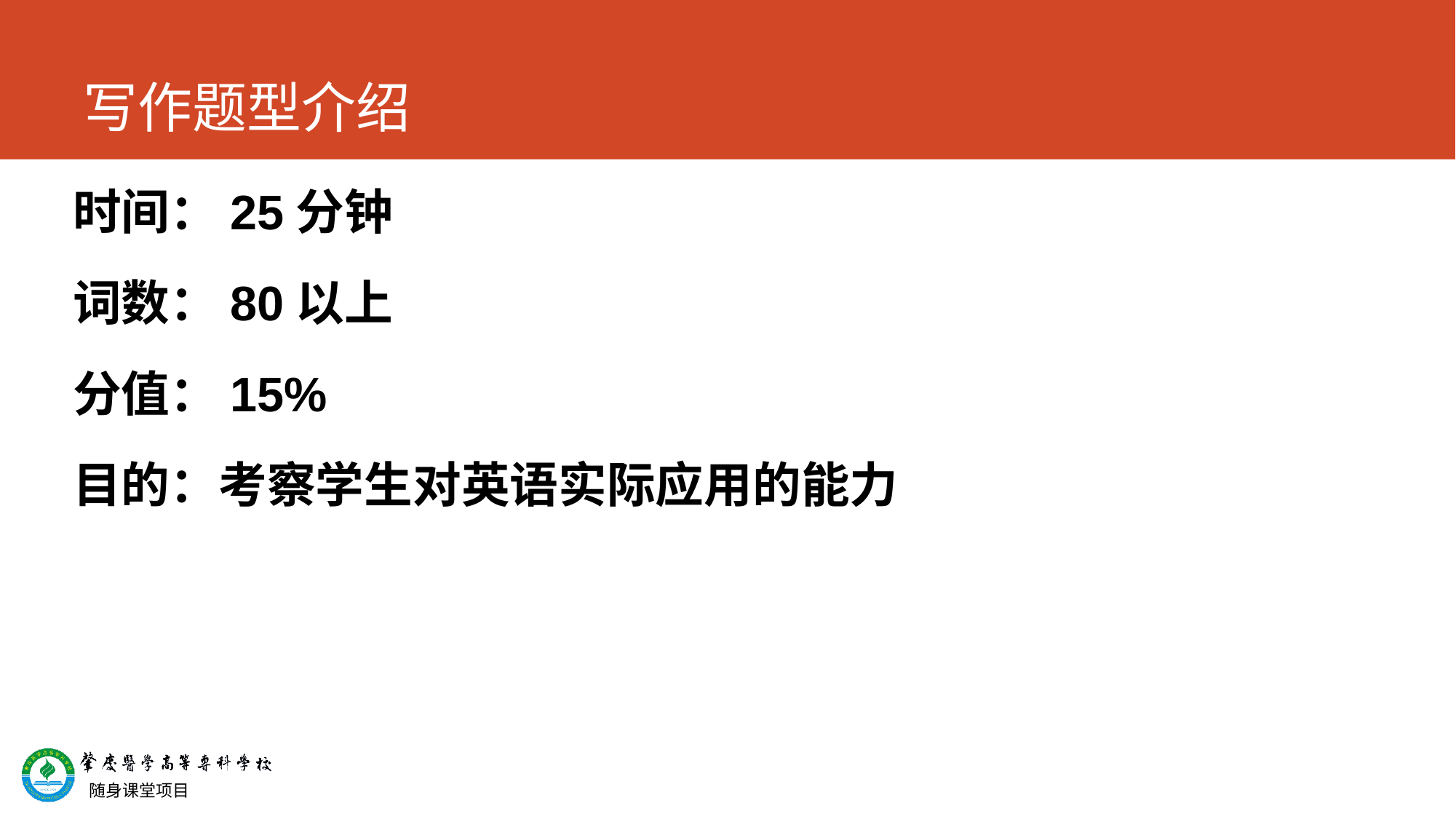

# 写作题型介绍
时间：25分钟
词数：80以上
分值：15%
目的：考察学生对英语实际应用的能力